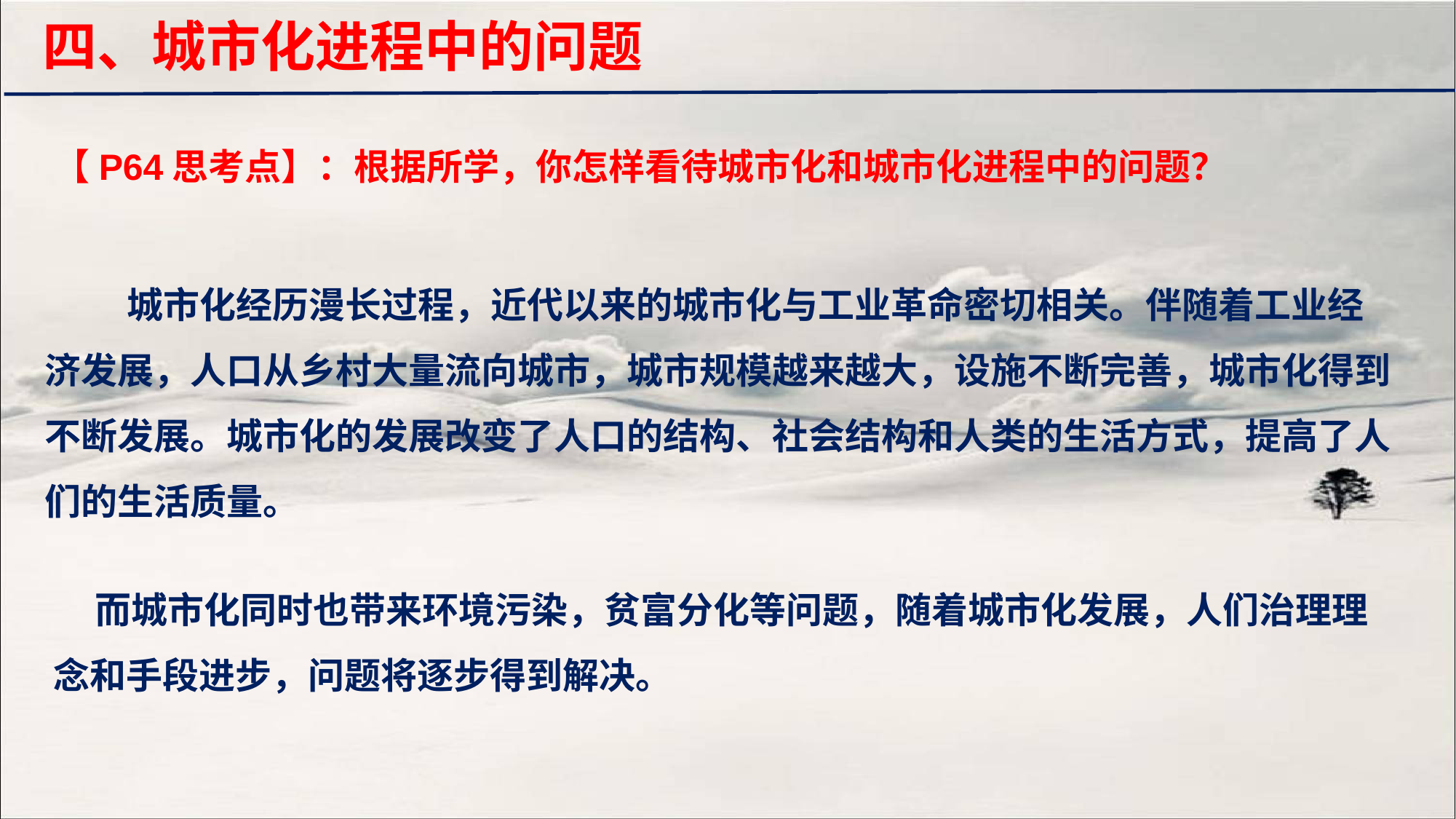

四、城市化进程中的问题
【P64思考点】：根据所学，你怎样看待城市化和城市化进程中的问题？
         城市化经历漫长过程，近代以来的城市化与工业革命密切相关。伴随着工业经济发展，人口从乡村大量流向城市，城市规模越来越大，设施不断完善，城市化得到不断发展。城市化的发展改变了人口的结构、社会结构和人类的生活方式，提高了人们的生活质量。
    而城市化同时也带来环境污染，贫富分化等问题，随着城市化发展，人们治理理念和手段进步，问题将逐步得到解决。